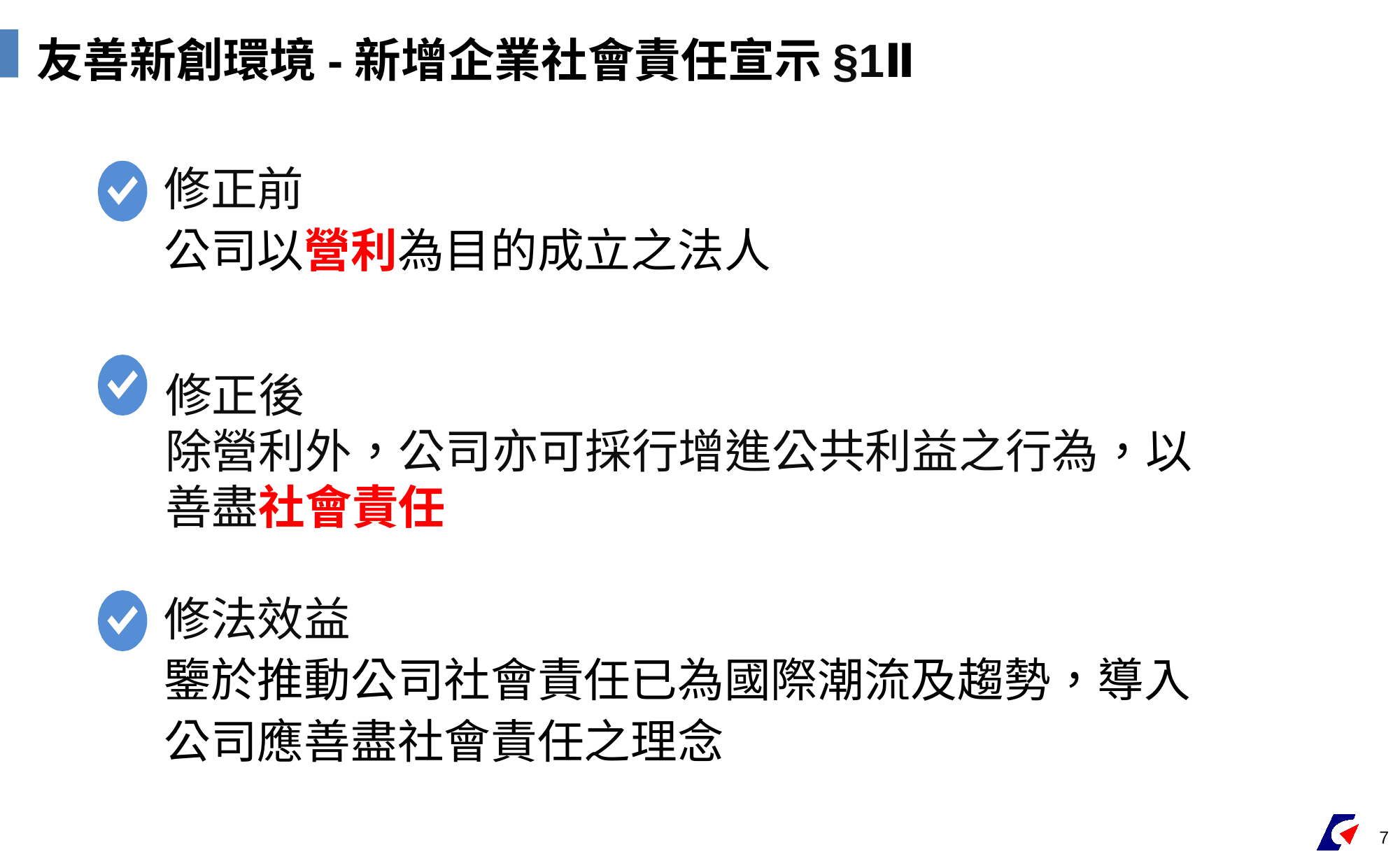

友善新創環境-新增企業社會責任宣示§1Ⅱ
修正前
公司以營利為目的成立之法人

修正後
除營利外，公司亦可採行增進公共利益之行為，以善盡社會責任

修法效益
鑒於推動公司社會責任已為國際潮流及趨勢，導入公司應善盡社會責任之理念

7